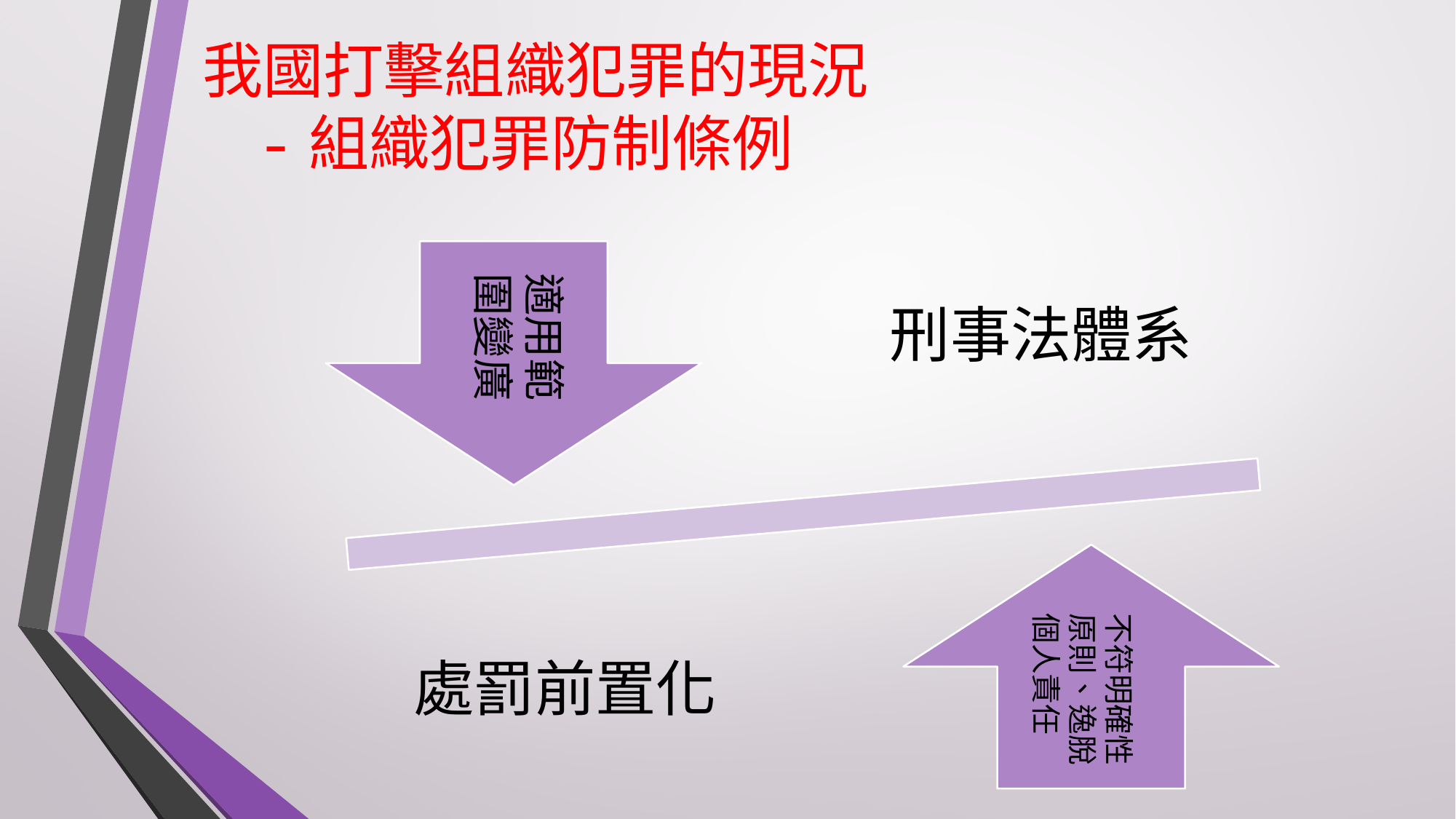

# 我國打擊組織犯罪的現況 -組織犯罪防制條例
刑事法體系
處罰前置化
適用範圍變廣
不符明確性原則、逸脫個人責任